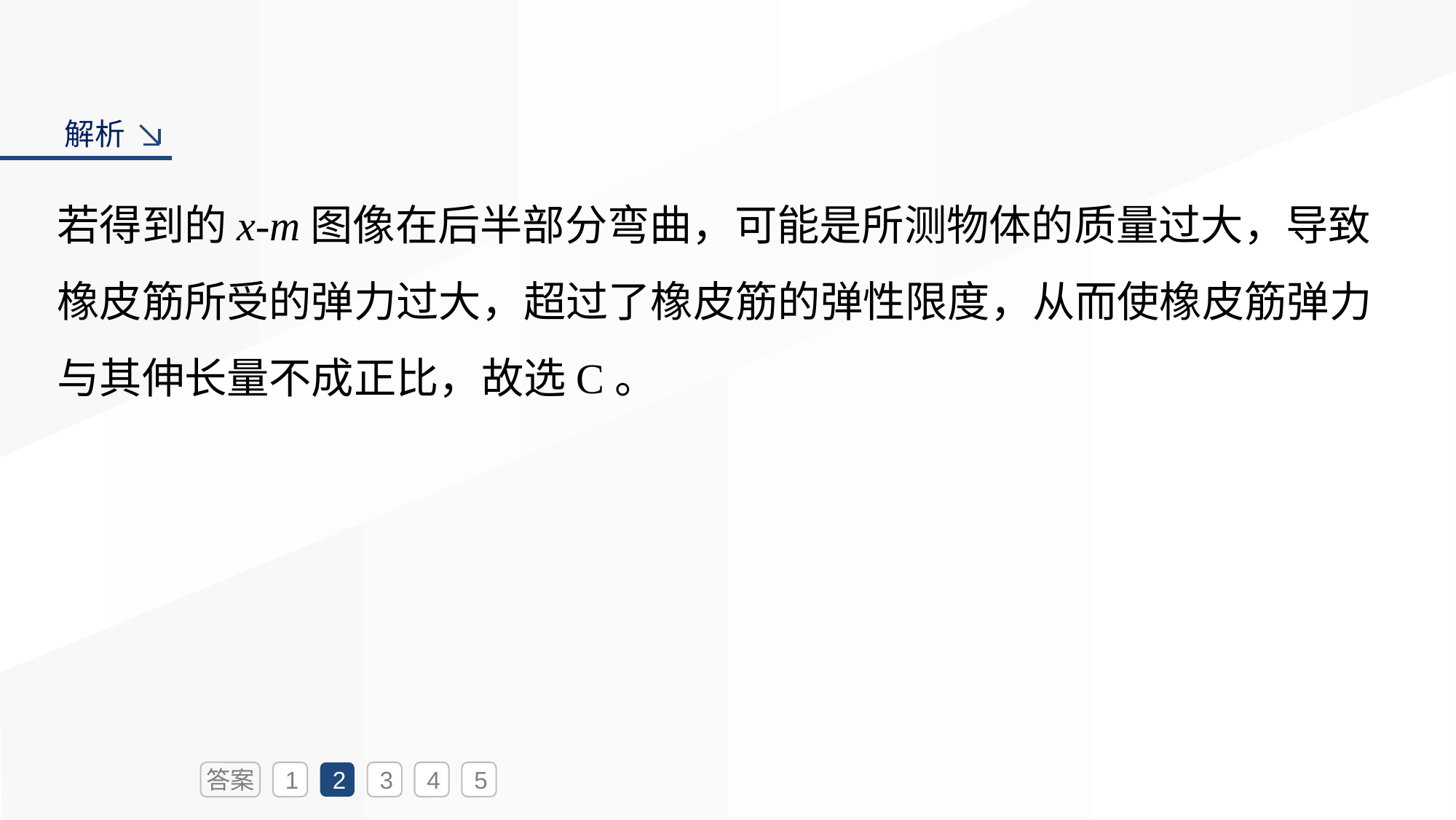

解析

若得到的x-m图像在后半部分弯曲，可能是所测物体的质量过大，导致橡皮筋所受的弹力过大，超过了橡皮筋的弹性限度，从而使橡皮筋弹力与其伸长量不成正比，故选C。
答案
1
2
3
4
5